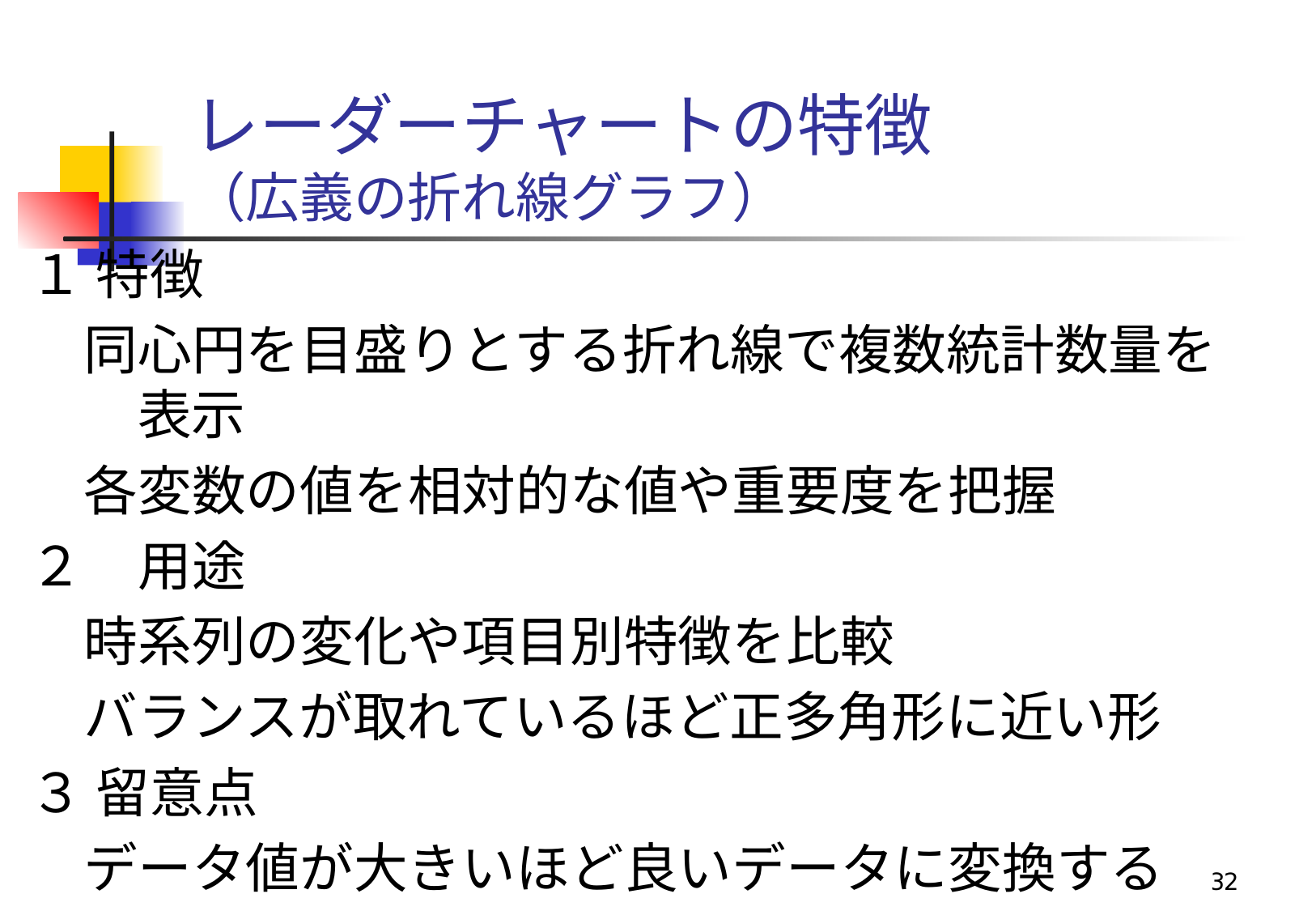

# レーダーチャートの特徴 （広義の折れ線グラフ）
１ 特徴
　同心円を目盛りとする折れ線で複数統計数量を表示
　各変数の値を相対的な値や重要度を把握
２　用途
　時系列の変化や項目別特徴を比較
　バランスが取れているほど正多角形に近い形
３ 留意点
　データ値が大きいほど良いデータに変換する
32